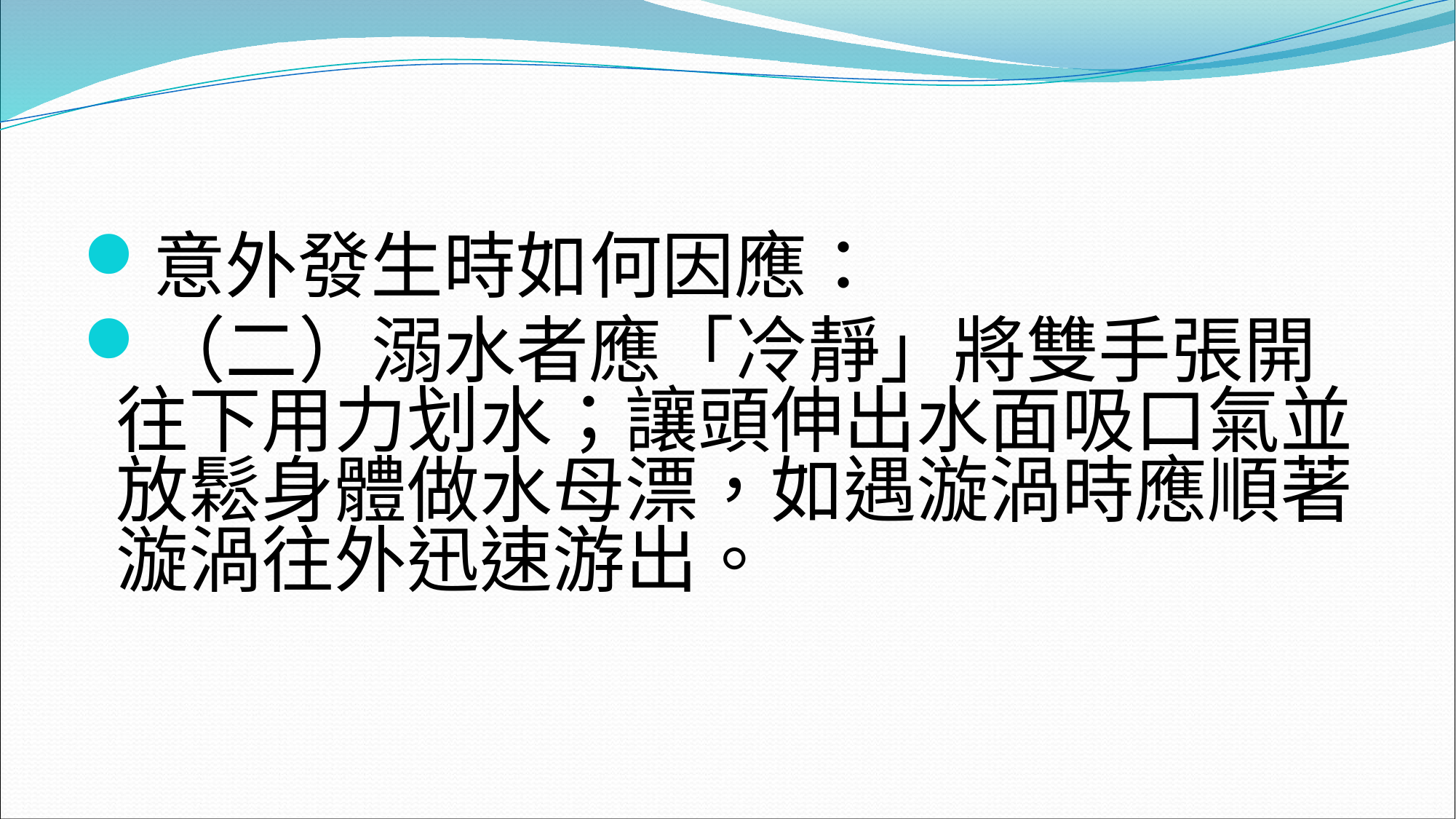

意外發生時如何因應：
（二）溺水者應「冷靜」將雙手張開往下用力划水；讓頭伸出水面吸口氣並放鬆身體做水母漂，如遇漩渦時應順著漩渦往外迅速游出。